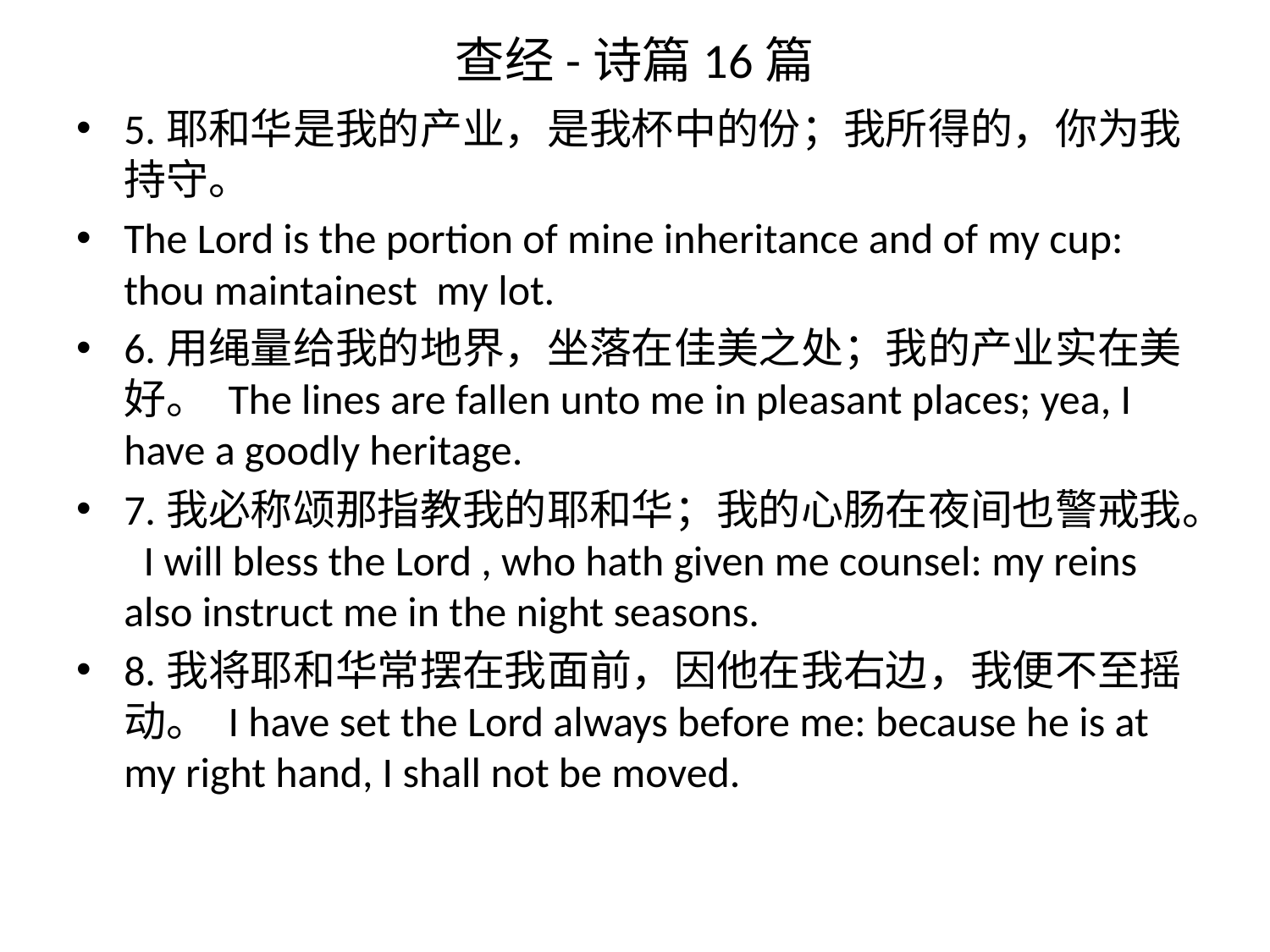

# 查经-诗篇16篇
5.耶和华是我的产业，是我杯中的份；我所得的，你为我持守。
The Lord is the portion of mine inheritance and of my cup: thou maintainest  my lot.
6.用绳量给我的地界，坐落在佳美之处；我的产业实在美好。 The lines are fallen unto me in pleasant places; yea, I have a goodly heritage.
7.我必称颂那指教我的耶和华；我的心肠在夜间也警戒我。 I will bless the Lord , who hath given me counsel: my reins also instruct me in the night seasons.
8.我将耶和华常摆在我面前，因他在我右边，我便不至摇动。 I have set the Lord always before me: because he is at my right hand, I shall not be moved.